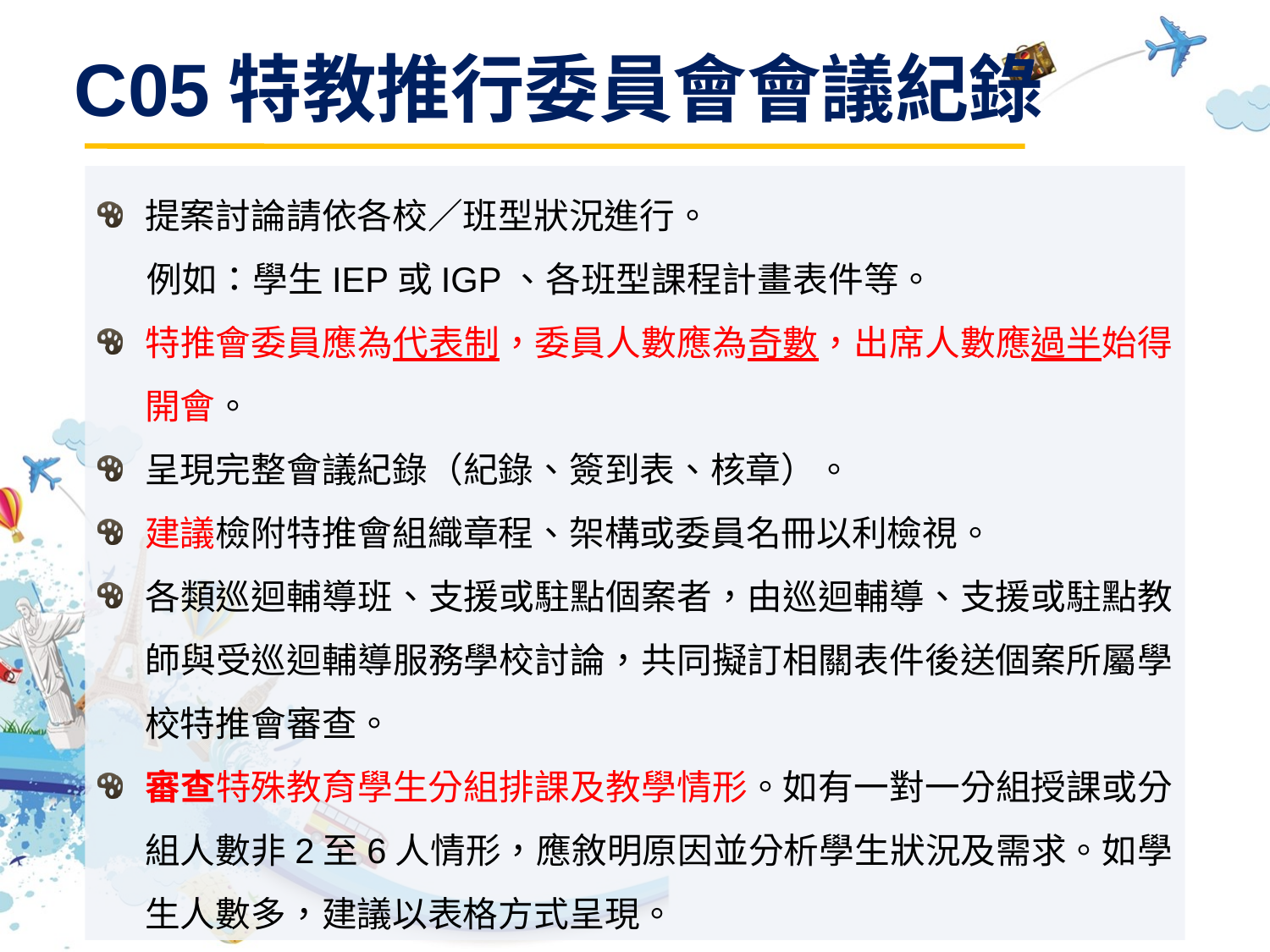

C05特教推行委員會會議紀錄
提案討論請依各校／班型狀況進行。
例如：學生IEP或IGP、各班型課程計畫表件等。
特推會委員應為代表制，委員人數應為奇數，出席人數應過半始得開會。
呈現完整會議紀錄（紀錄、簽到表、核章）。
建議檢附特推會組織章程、架構或委員名冊以利檢視。
各類巡迴輔導班、支援或駐點個案者，由巡迴輔導、支援或駐點教師與受巡迴輔導服務學校討論，共同擬訂相關表件後送個案所屬學校特推會審查。
審查特殊教育學生分組排課及教學情形。如有一對一分組授課或分組人數非2至6人情形，應敘明原因並分析學生狀況及需求。如學生人數多，建議以表格方式呈現。